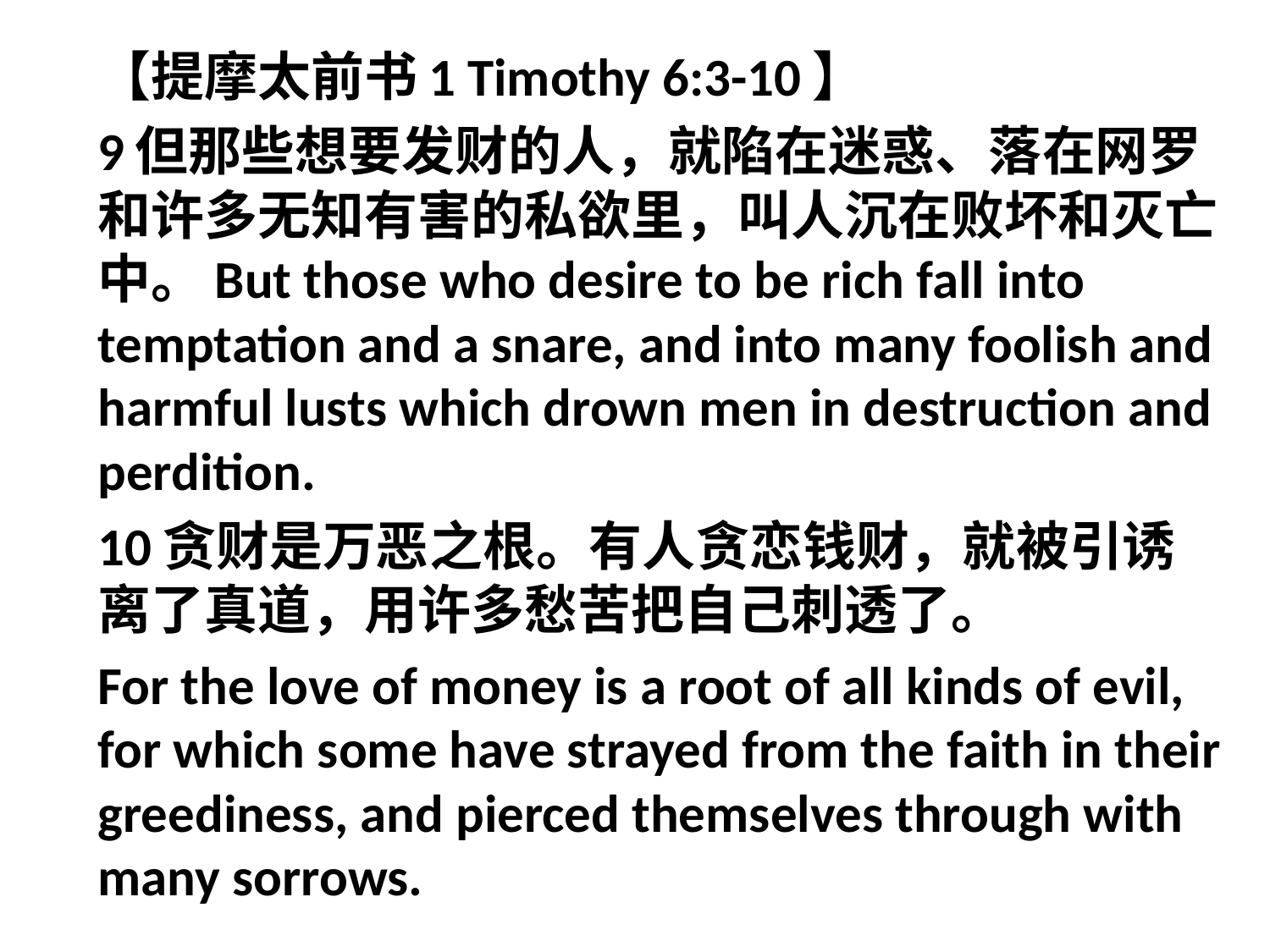

【提摩太前书1 Timothy 6:3-10】
9但那些想要发财的人，就陷在迷惑、落在网罗和许多无知有害的私欲里，叫人沉在败坏和灭亡中。But those who desire to be rich fall into temptation and a snare, and into many foolish and harmful lusts which drown men in destruction and perdition.
10贪财是万恶之根。有人贪恋钱财，就被引诱离了真道，用许多愁苦把自己刺透了。
For the love of money is a root of all kinds of evil, for which some have strayed from the faith in their greediness, and pierced themselves through with many sorrows.